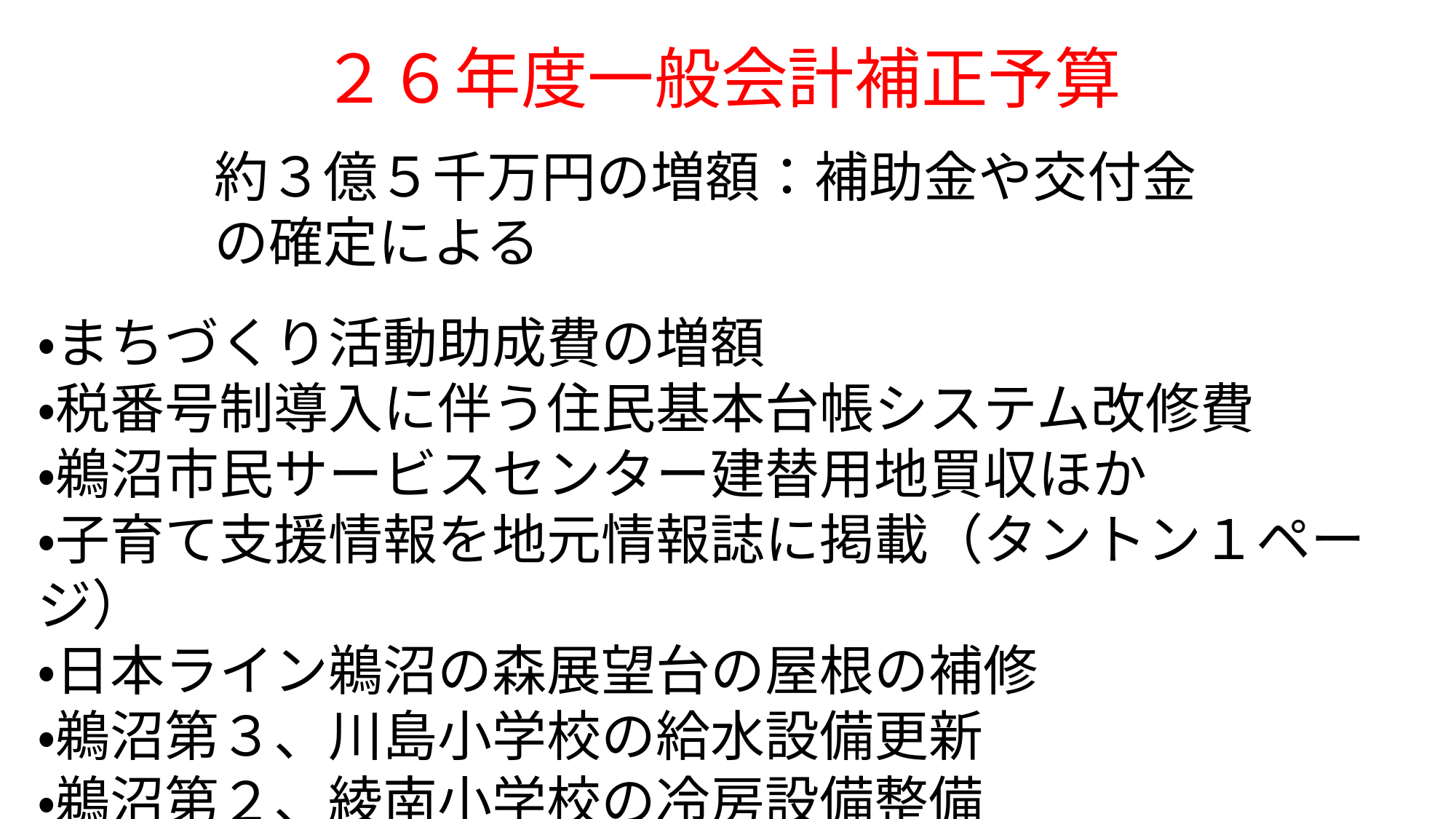

# ２６年度一般会計補正予算
約３億５千万円の増額：補助金や交付金の確定による
総務費
・まちづくり活動助成費の増額
・税番号制導入に伴う住民基本台帳システム改修費
・鵜沼市民サービスセンター建替用地買収ほか
・子育て支援情報を地元情報誌に掲載（タントン１ページ）
・日本ライン鵜沼の森展望台の屋根の補修
・鵜沼第３、川島小学校の給水設備更新
・鵜沼第２、綾南小学校の冷房設備整備
土木費
衛生費